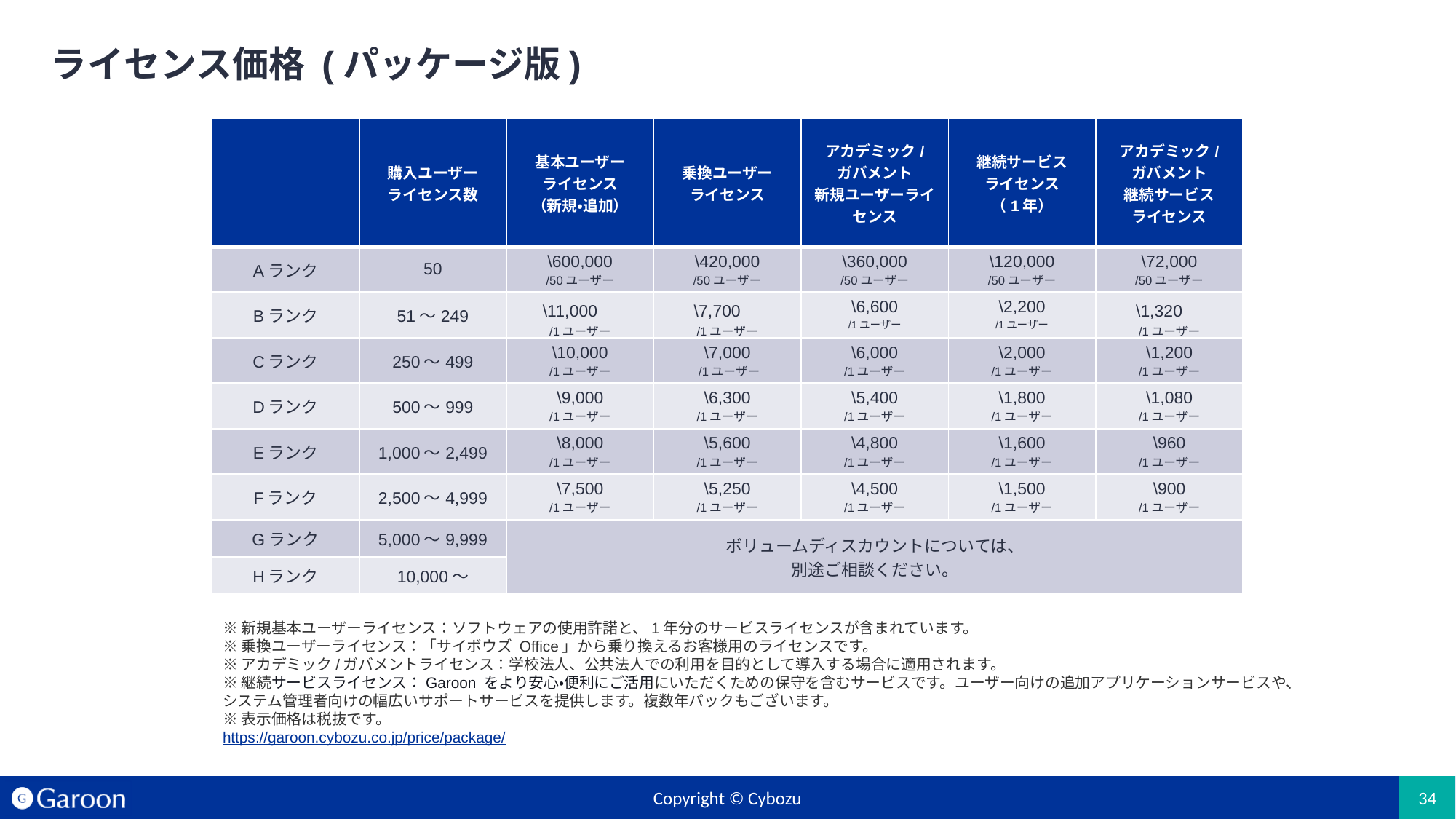

# ライセンス価格 (パッケージ版)
|  | 購入ユーザー ライセンス数 | 基本ユーザー ライセンス （新規・追加） | 乗換ユーザー ライセンス | アカデミック/ ガバメント 新規ユーザーライセンス | 継続サービス ライセンス （1年） | アカデミック/ ガバメント 継続サービス ライセンス |
| --- | --- | --- | --- | --- | --- | --- |
| Aランク | 50 | \600,000 /50ユーザー | \420,000 /50ユーザー | \360,000 /50ユーザー | \120,000 /50ユーザー | \72,000 /50ユーザー |
| Bランク | 51～249 | \11,000　 /1ユーザー | \7,700　 /1ユーザー | \6,600 /1ユーザー | \2,200 /1ユーザー | \1,320　 /1ユーザー |
| Cランク | 250～499 | \10,000 /1ユーザー | \7,000 /1ユーザー | \6,000 /1ユーザー | \2,000 /1ユーザー | \1,200 /1ユーザー |
| Dランク | 500～999 | \9,000 /1ユーザー | \6,300 /1ユーザー | \5,400 /1ユーザー | \1,800 /1ユーザー | \1,080 /1ユーザー |
| Eランク | 1,000～2,499 | \8,000 /1ユーザー | \5,600 /1ユーザー | \4,800 /1ユーザー | \1,600 /1ユーザー | \960 /1ユーザー |
| Fランク | 2,500～4,999 | \7,500 /1ユーザー | \5,250 /1ユーザー | \4,500 /1ユーザー | \1,500 /1ユーザー | \900 /1ユーザー |
| Gランク | 5,000～9,999 | ボリュームディスカウントについては、 別途ご相談ください。 |  |  |  |  |
| Hランク | 10,000～ |  |  |  |  |  |
※新規基本ユーザーライセンス：ソフトウェアの使用許諾と、1年分のサービスライセンスが含まれています。
※乗換ユーザーライセンス：「サイボウズ Office」から乗り換えるお客様用のライセンスです。
※アカデミック/ガバメントライセンス：学校法人、公共法人での利用を目的として導入する場合に適用されます。
※継続サービスライセンス：Garoon をより安心・便利にご活用にいただくための保守を含むサービスです。ユーザー向けの追加アプリケーションサービスや、システム管理者向けの幅広いサポートサービスを提供します。複数年パックもございます。
※表示価格は税抜です。
https://garoon.cybozu.co.jp/price/package/